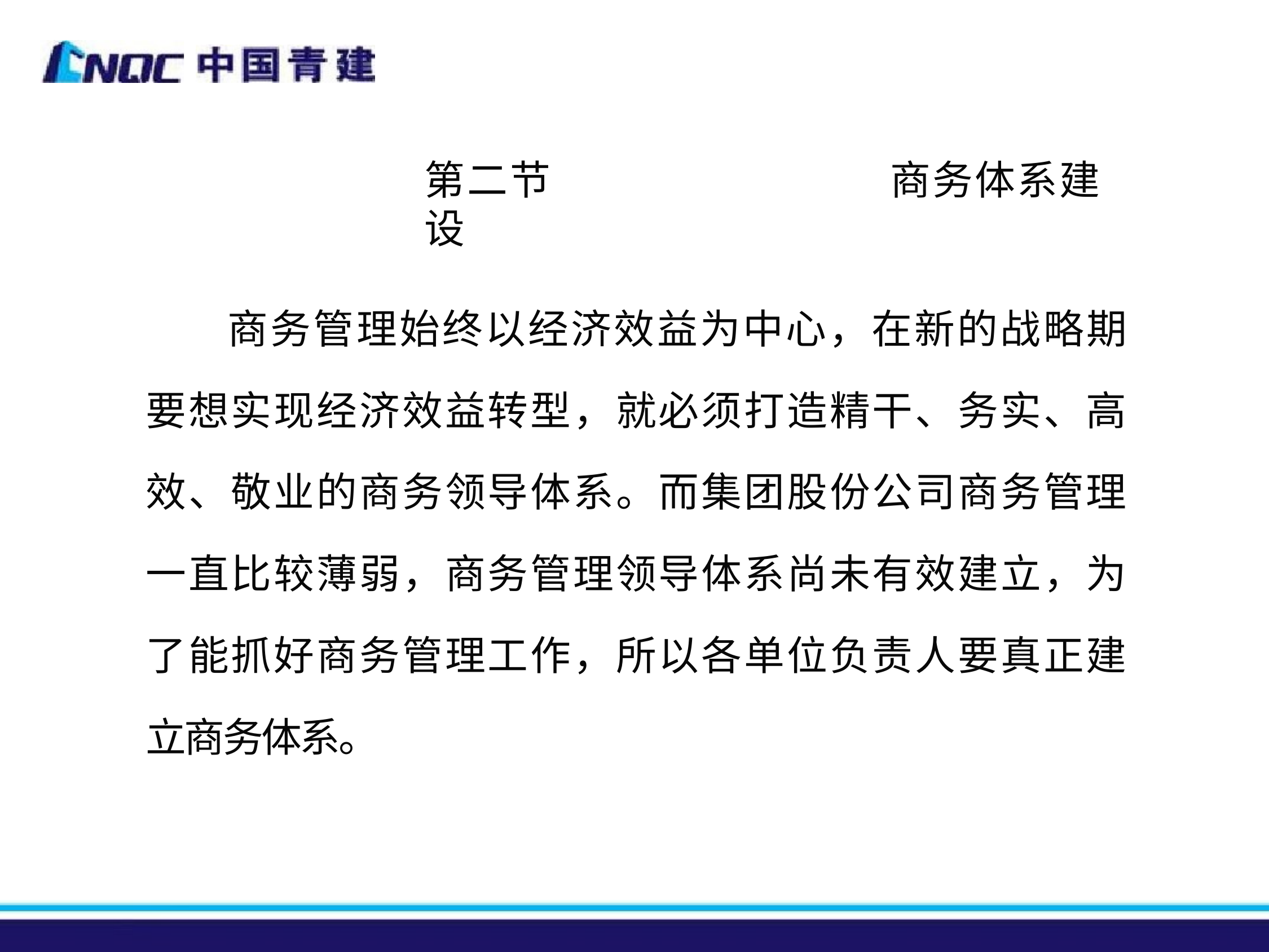

第二节	商务体系建设
商务管理始终以经济效益为中心，在新的战略期 要想实现经济效益转型，就必须打造精干、务实、高 效、敬业的商务领导体系。而集团股份公司商务管理 一直比较薄弱，商务管理领导体系尚未有效建立，为 了能抓好商务管理工作，所以各单位负责人要真正建 立商务体系。